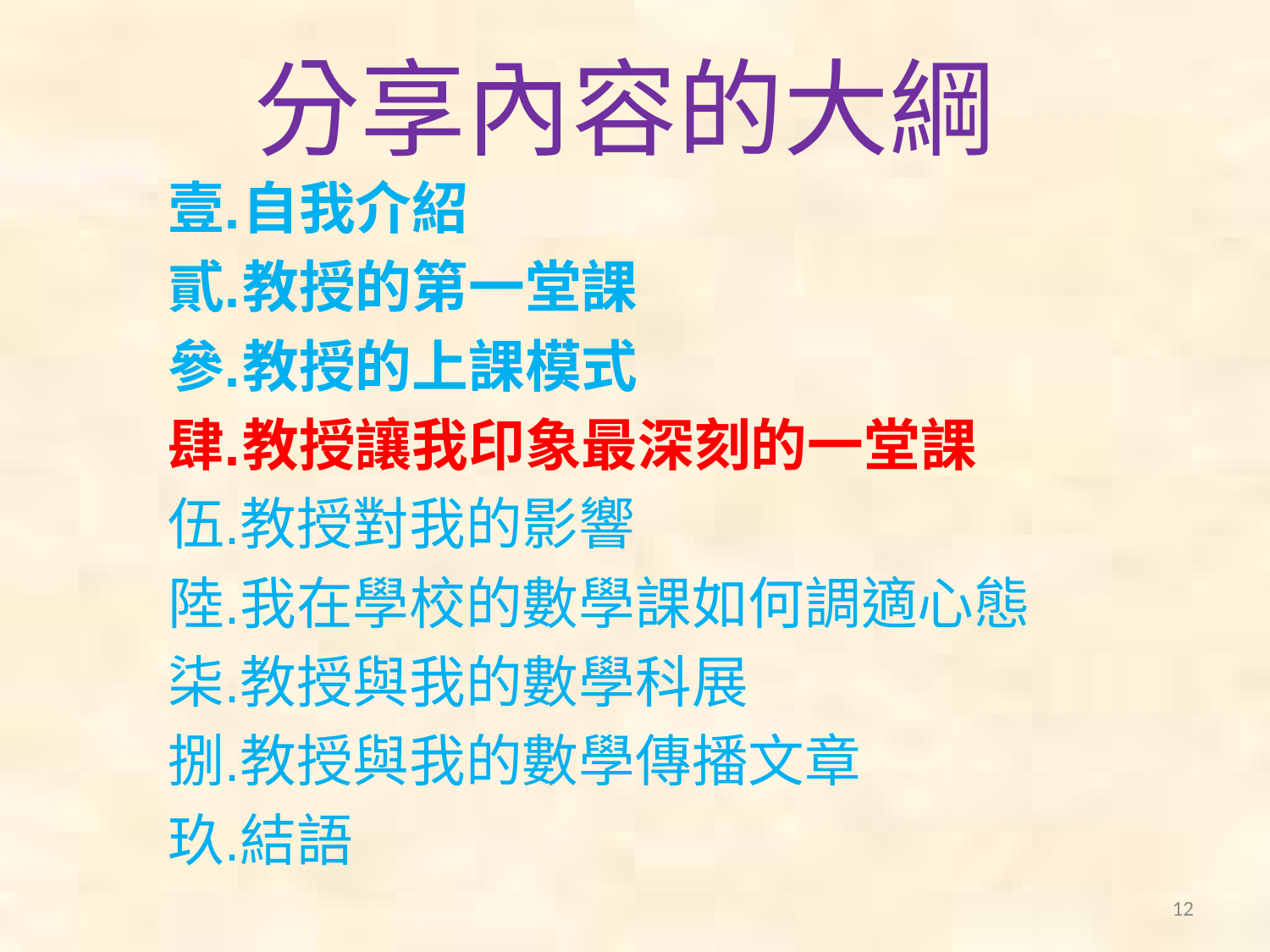

# 分享內容的大綱
自我介紹
教授的第一堂課
教授的上課模式
教授讓我印象最深刻的一堂課
教授對我的影響
我在學校的數學課如何調適心態
教授與我的數學科展
教授與我的數學傳播文章
結語
12